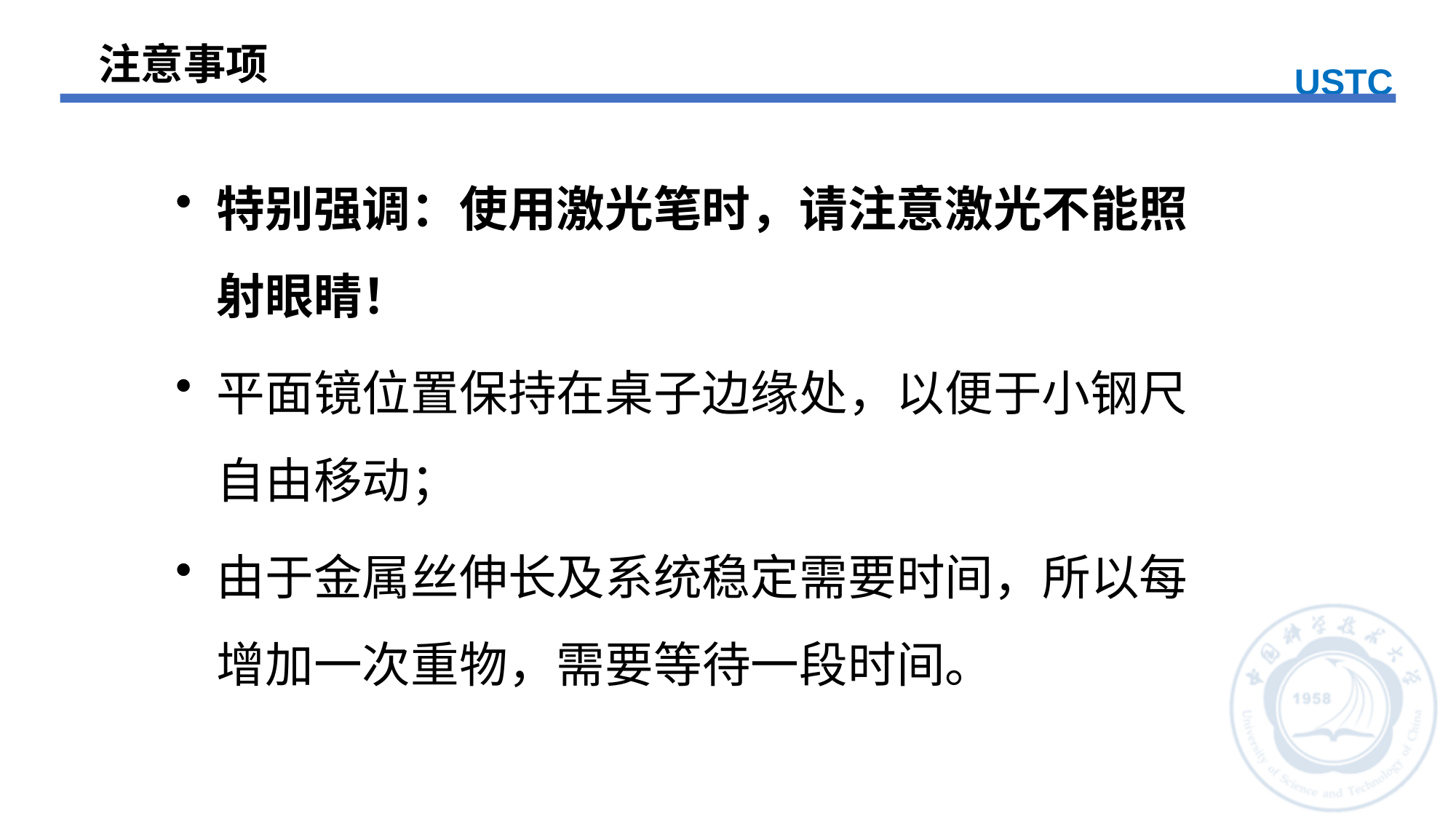

注意事项
USTC

特别强调：使用激光笔时，请注意激光不能照射眼睛！
平面镜位置保持在桌子边缘处，以便于小钢尺自由移动；
由于金属丝伸长及系统稳定需要时间，所以每增加一次重物，需要等待一段时间。